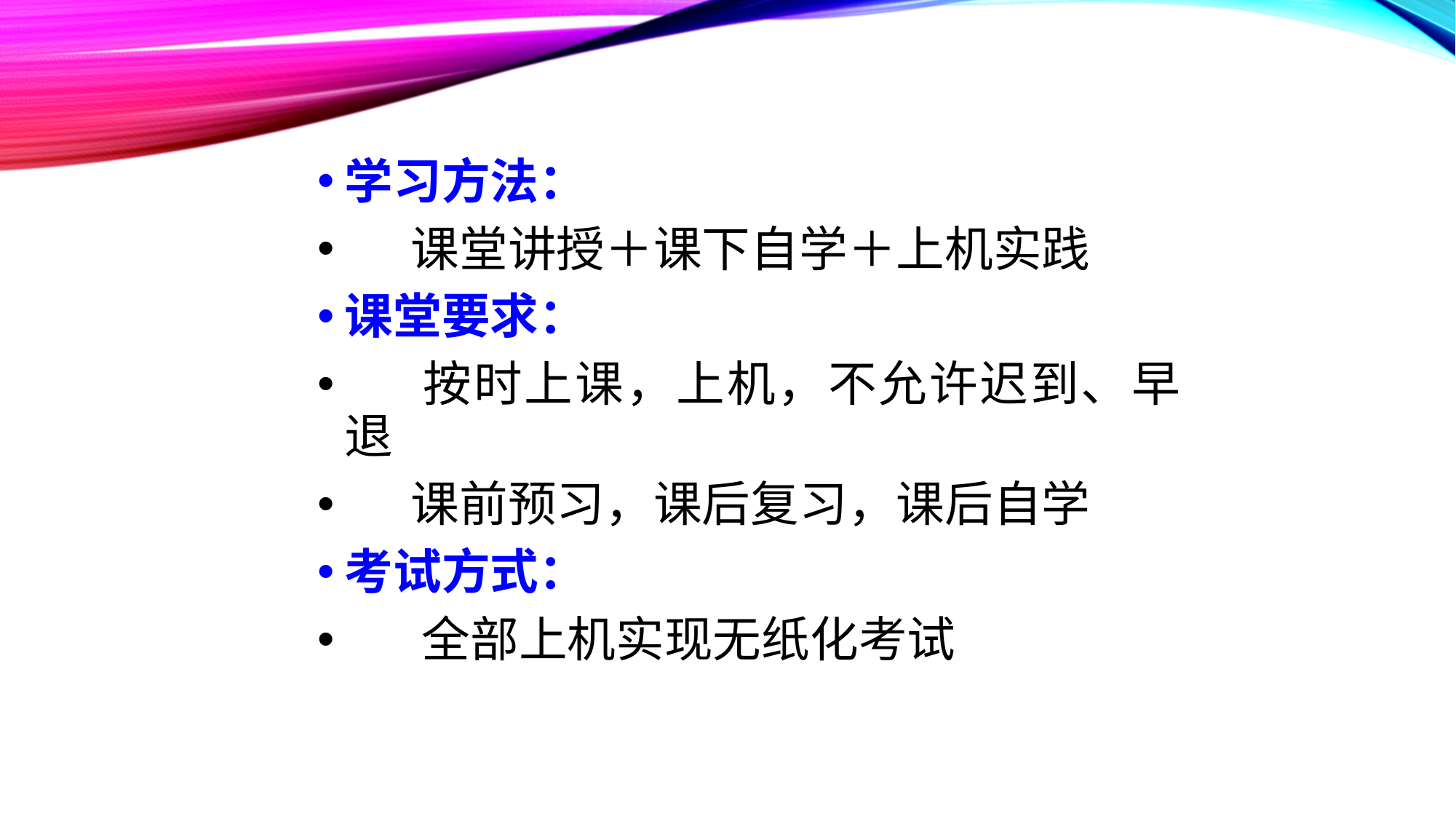

学习方法：
     课堂讲授＋课下自学＋上机实践
课堂要求：
     按时上课，上机，不允许迟到、早退
     课前预习，课后复习，课后自学
考试方式：
      全部上机实现无纸化考试